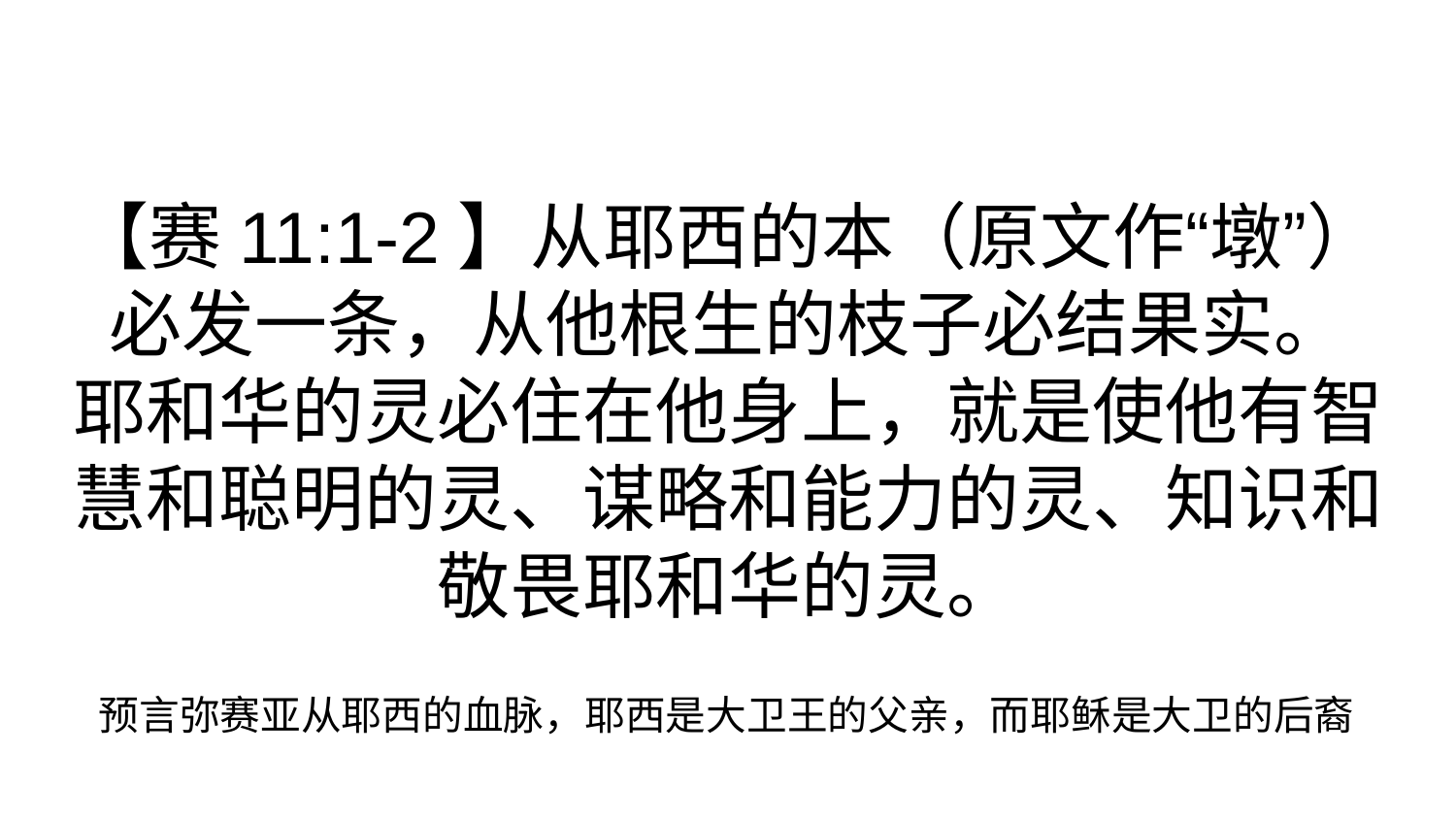

# 【赛11:1-2】从耶西的本（原文作“墩”）必发一条，从他根生的枝子必结果实。 耶和华的灵必住在他身上，就是使他有智慧和聪明的灵、谋略和能力的灵、知识和敬畏耶和华的灵。
预言弥赛亚从耶西的血脉，耶西是大卫王的父亲，而耶稣是大卫的后裔